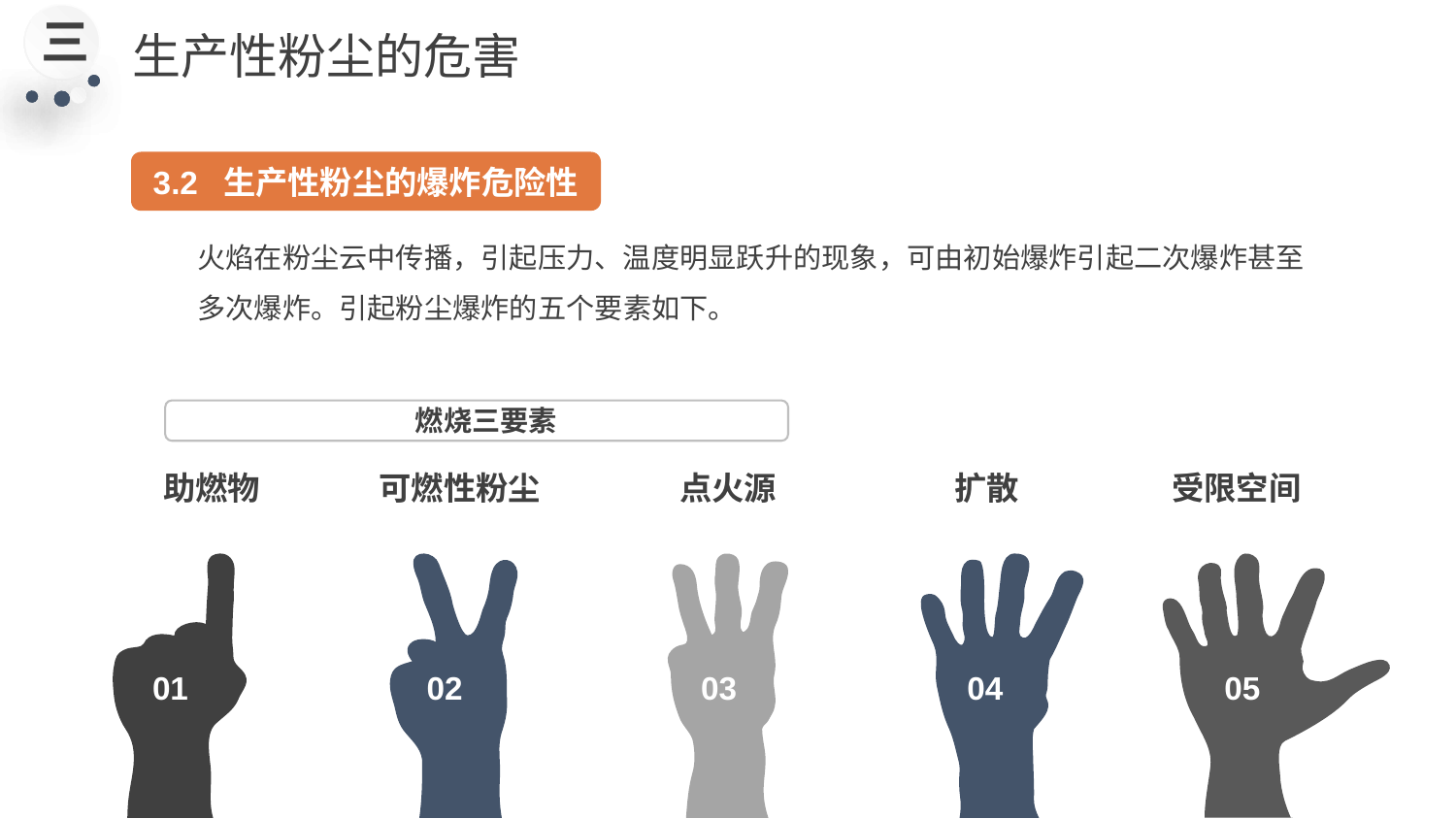

三
生产性粉尘的危害
3.2  生产性粉尘的爆炸危险性
火焰在粉尘云中传播，引起压力、温度明显跃升的现象，可由初始爆炸引起二次爆炸甚至多次爆炸。引起粉尘爆炸的五个要素如下。
燃烧三要素

助燃物
可燃性粉尘
点火源
扩散
受限空间

01
02
03
04
05